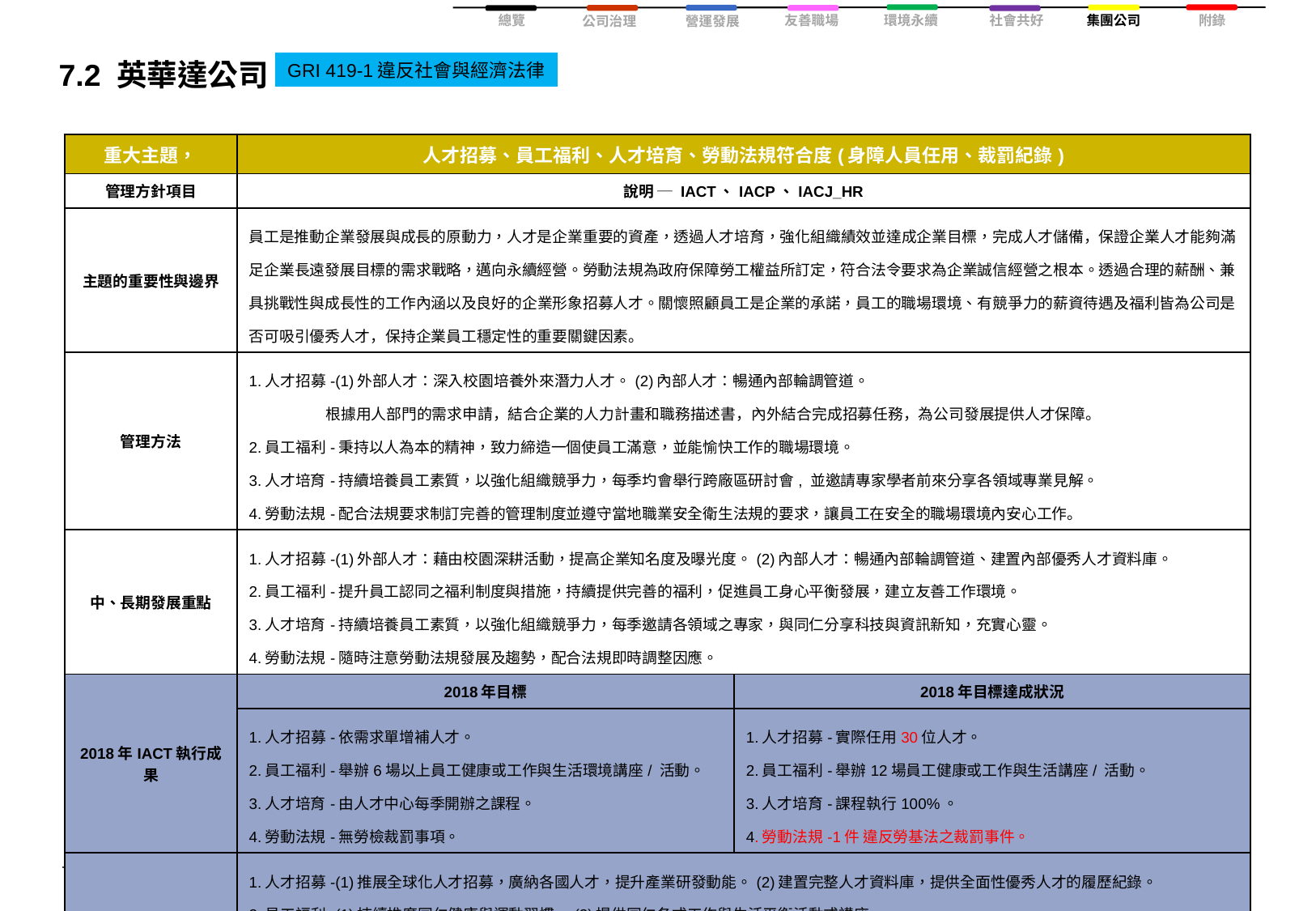

# 7.2 英華達公司
GRI 419-1違反社會與經濟法律
| 重大主題， | 人才招募、員工福利、人才培育、勞動法規符合度(身障人員任用、裁罰紀錄) |  |
| --- | --- | --- |
| 管理方針項目 | 說明 ─ IACT、IACP、IACJ\_HR |  |
| 主題的重要性與邊界 | 員工是推動企業發展與成長的原動力，人才是企業重要的資產，透過人才培育，​強化組織績效並達成企業目標，完成人才儲備，保證企業人才能夠滿足企業長遠發展目標的需求戰略，邁向永續經營。勞動法規為政府保障勞工權益所訂定，符合法令要求為企業誠信經營之根本。透過合理的薪酬、兼具挑戰性與成長性的工作內涵以及良好的企業形象招募人才。關懷照顧員工是企業的承諾，員工的職場環境、有競爭力的薪資待遇及福利皆為公司是否可吸引優秀人才，保持企業員工穩定性的重要關鍵因素。 |  |
| 管理方法 | 1.人才招募-(1)外部人才：深入校園培養外來潛力人才。(2)內部人才：暢通內部輪調管道。 根據用人部門的需求申請，結合企業的人力計畫和職務描述書，內外結合完成招募任務，為公司發展提供人才保障。 2.員工福利-秉持以人為本的精神，致力締造一個使員工滿意，並能愉快工作的職場環境。 3.人才培育-持續培養員工素質，以強化組織競爭力，每季圴會舉行跨廠區研討會, 並邀請專家學者前來分享各領域專業見解。 4.勞動法規-配合法規要求制訂完善的管理制度並遵守當地職業安全衛生法規的要求，讓員工在安全的職場環境內安心工作。 |  |
| 中、長期發展重點 | 1.人才招募-(1)外部人才：藉由校園深耕活動，提高企業知名度及曝光度。(2)內部人才：暢通內部輪調管道、建置內部優秀人才資料庫。 2.員工福利-提升員工認同之福利制度與措施，持續提供完善的福利，促進員工身心平衡發展，建立友善工作環境。 3.人才培育-持續培養員工素質，以強化組織競爭力，每季邀請各領域之專家，與同仁分享科技與資訊新知，充實心靈。 4.勞動法規-隨時注意勞動法規發展及趨勢，配合法規即時調整因應。 |  |
| 2018年IACT執行成果 | 2018年目標 | 2018年目標達成狀況 |
|  | 1.人才招募-依需求單增補人才。 2.員工福利-舉辦6場以上員工健康或工作與生活環境講座/ 活動。 3.人才培育-由人才中心每季開辦之課程。 4.勞動法規-無勞檢裁罰事項。 | 1.人才招募-實際任用30位人才。 2.員工福利-舉辦12場員工健康或工作與生活講座/ 活動。 3.人才培育-課程執行100%。 4.勞動法規-1件 違反勞基法之裁罰事件。 |
| 2019年推展重點 | 1.人才招募-(1)推展全球化人才招募，廣納各國人才，提升產業研發動能。(2)建置完整人才資料庫，提供全面性優秀人才的履歷紀錄。 2.員工福利-(1)持續推廣同仁健康與運動習慣。(2)提供同仁各式工作與生活平衡活動或講座。 3.人才培育-(1) 持續推廣內部講師制度，促進經驗傳承。(2) 經由RD能力盤點，提昇RD技術能力。3.持續推動各階層管理職能課程，蓄積管理能量。 4.勞動法規-隨時注意勞動法規發展及趨勢，配合法規即時調整因應 |  |